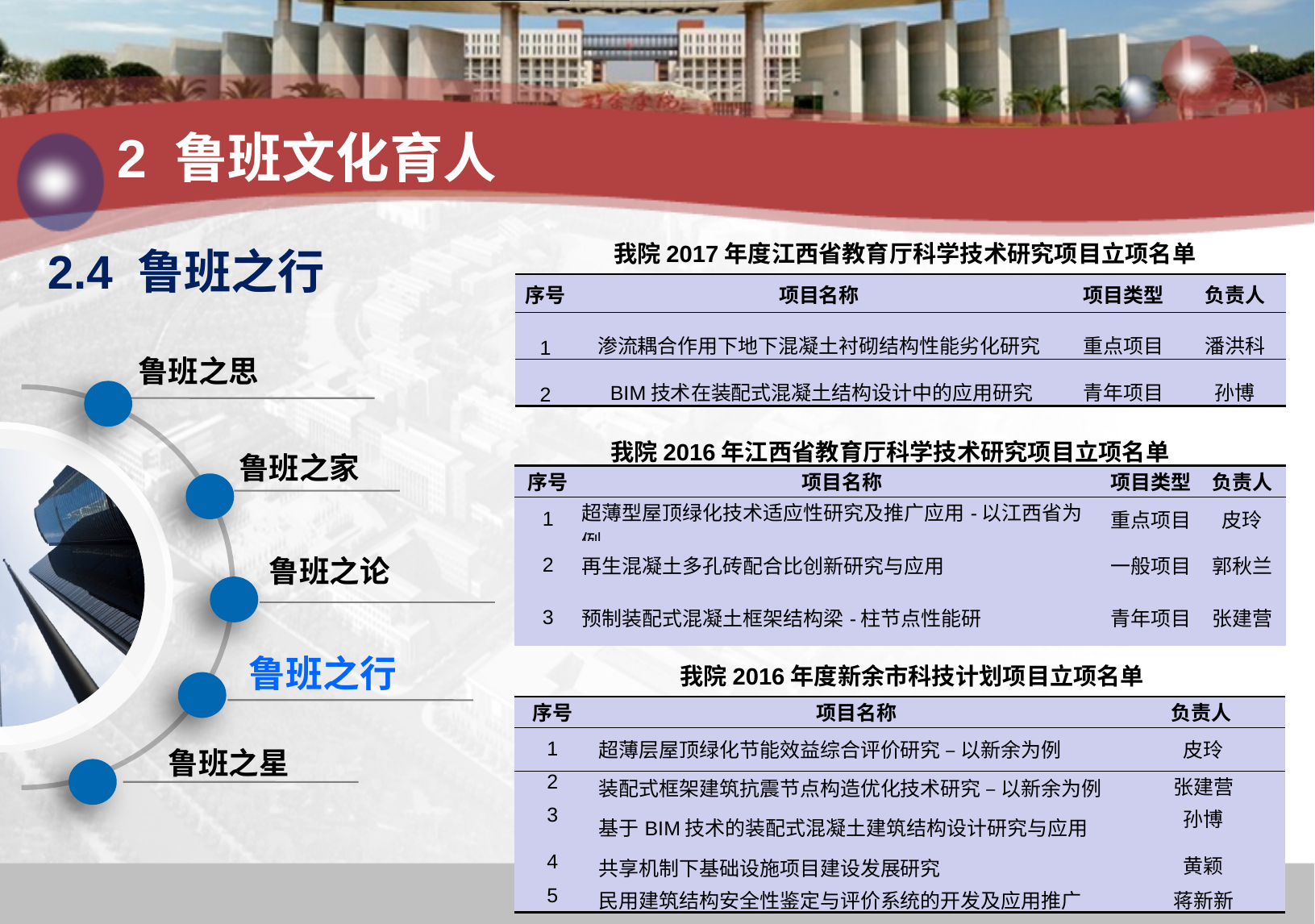

2 鲁班文化育人
我院2017年度江西省教育厅科学技术研究项目立项名单
2.4 鲁班之行

| 序号 | 项目名称 | 项目类型 | 负责人 |
| --- | --- | --- | --- |
| 1 | 渗流耦合作用下地下混凝土衬砌结构性能劣化研究 | 重点项目 | 潘洪科 |
| 2 | BIM技术在装配式混凝土结构设计中的应用研究 | 青年项目 | 孙博 |
鲁班之思

我院2016年江西省教育厅科学技术研究项目立项名单

鲁班之家
| 序号 | 项目名称 | 项目类型 | 负责人 |
| --- | --- | --- | --- |
| 1 | 超薄型屋顶绿化技术适应性研究及推广应用-以江西省为例 | 重点项目 | 皮玲 |
| 2 | 再生混凝土多孔砖配合比创新研究与应用 | 一般项目 | 郭秋兰 |
| 3 | 预制装配式混凝土框架结构梁-柱节点性能研 | 青年项目 | 张建营 |

鲁班之论

鲁班之行
我院2016年度新余市科技计划项目立项名单

| 序号 | 项目名称 | 负责人 |
| --- | --- | --- |
| 1 | 超薄层屋顶绿化节能效益综合评价研究 – 以新余为例 | 皮玲 |
| 2 | 装配式框架建筑抗震节点构造优化技术研究 – 以新余为例 | 张建营 |
| 3 | 基于BIM技术的装配式混凝土建筑结构设计研究与应用 | 孙博 |
| 4 | 共享机制下基础设施项目建设发展研究 | 黄颖 |
| 5 | 民用建筑结构安全性鉴定与评价系统的开发及应用推广 | 蒋新新 |

鲁班之星